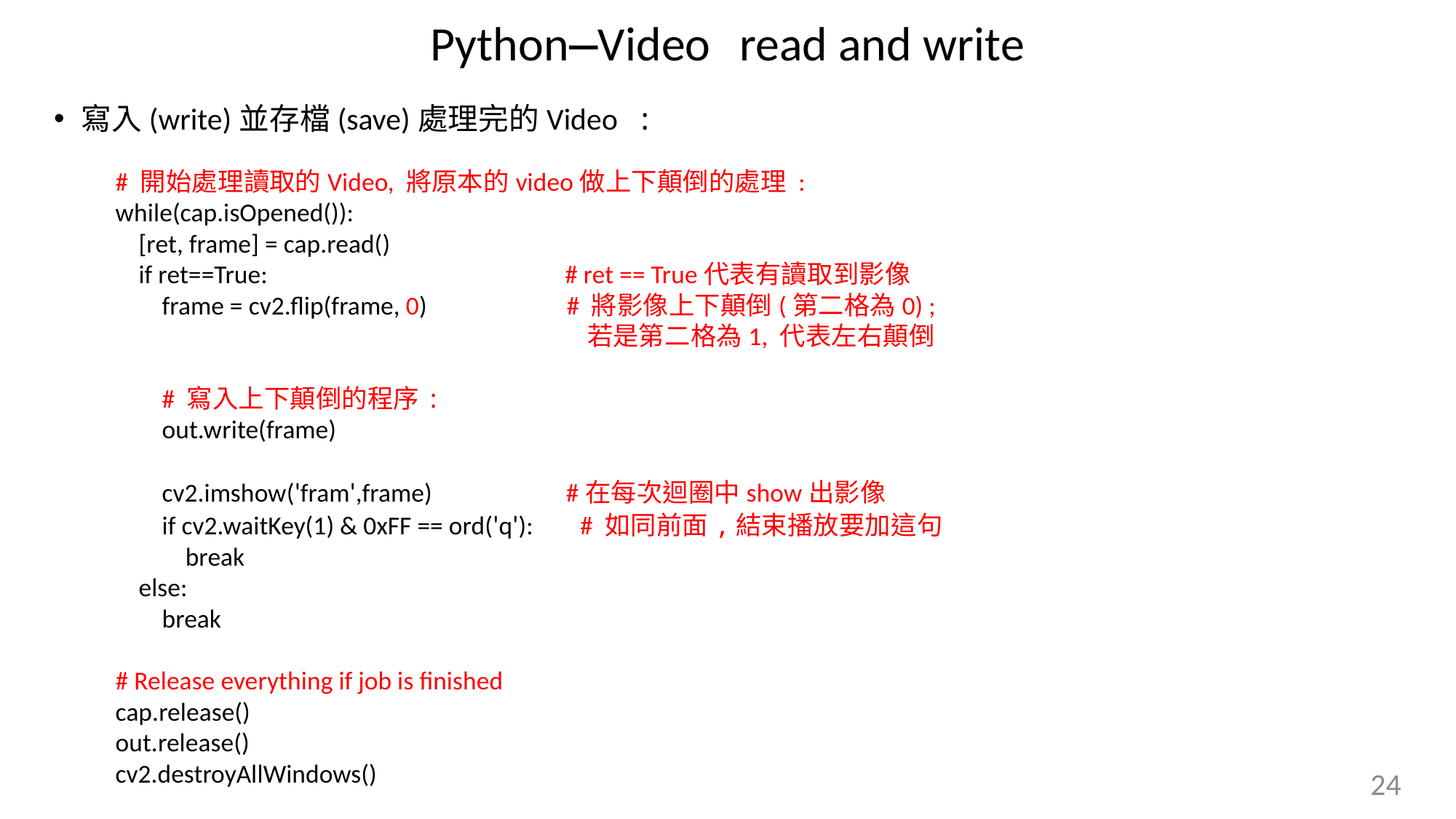

Python—Video read and write
寫入(write)並存檔(save)處理完的Video :

# 開始處理讀取的Video, 將原本的video做上下顛倒的處理 :
while(cap.isOpened()):
    [ret, frame] = cap.read()
    if ret==True:                                                   # ret == True代表有讀取到影像
        frame = cv2.flip(frame, 0)                        # 將影像上下顛倒(第二格為0) ;
                                                                                若是第二格為1, 代表左右顛倒

        # 寫入上下顛倒的程序:
        out.write(frame)

        cv2.imshow('fram',frame)                       #在每次迴圈中show出影像
        if cv2.waitKey(1) & 0xFF == ord('q'):        # 如同前面,結束播放要加這句
            break
    else:
        break

# Release everything if job is finished
cap.release()
out.release()
cv2.destroyAllWindows()
24